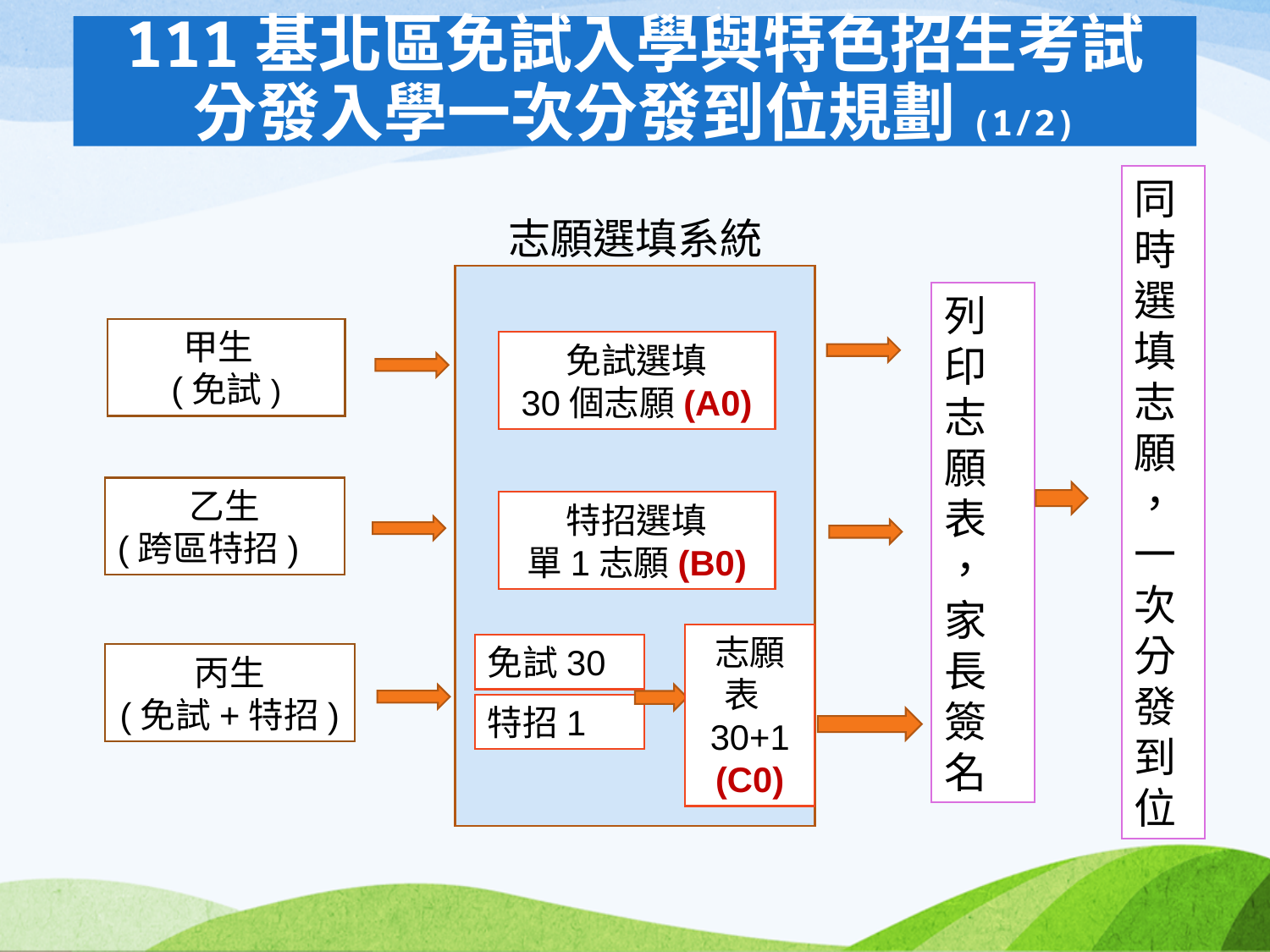

# 111基北區免試入學與特色招生考試分發入學一次分發到位規劃(1/2)
同時選填志願
，一次分發到位
列印志願表
，家長簽名
甲生
(免試)
免試選填
30個志願(A0)

乙生
(跨區特招)

特招選填
單1志願(B0)

志願表   30+1
(C0)
免試30
丙生
(免試+特招)

特招1

志願選填系統